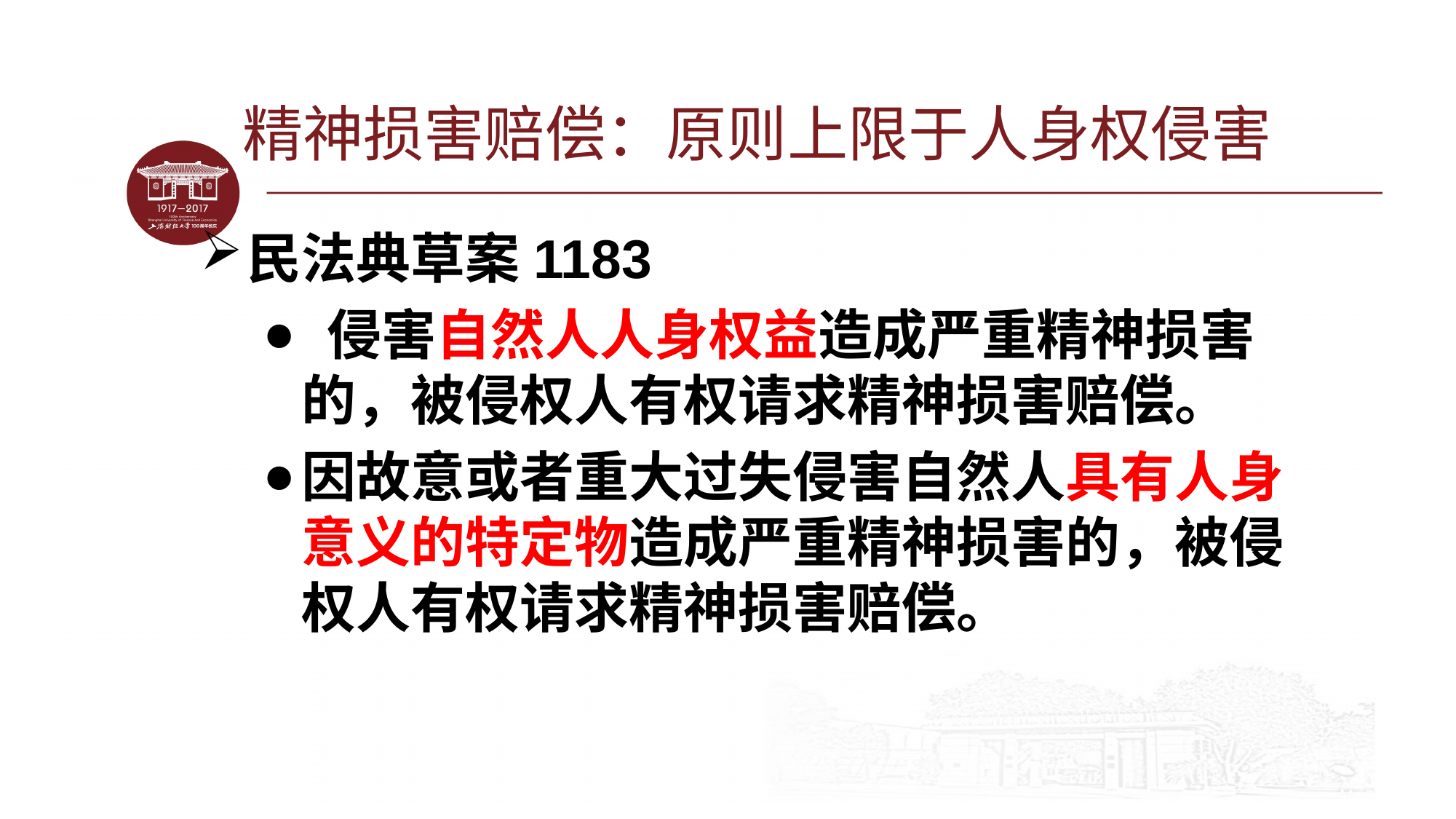

# 精神损害赔偿：原则上限于人身权侵害
民法典草案1183
 侵害自然人人身权益造成严重精神损害的，被侵权人有权请求精神损害赔偿。
因故意或者重大过失侵害自然人具有人身意义的特定物造成严重精神损害的，被侵权人有权请求精神损害赔偿。